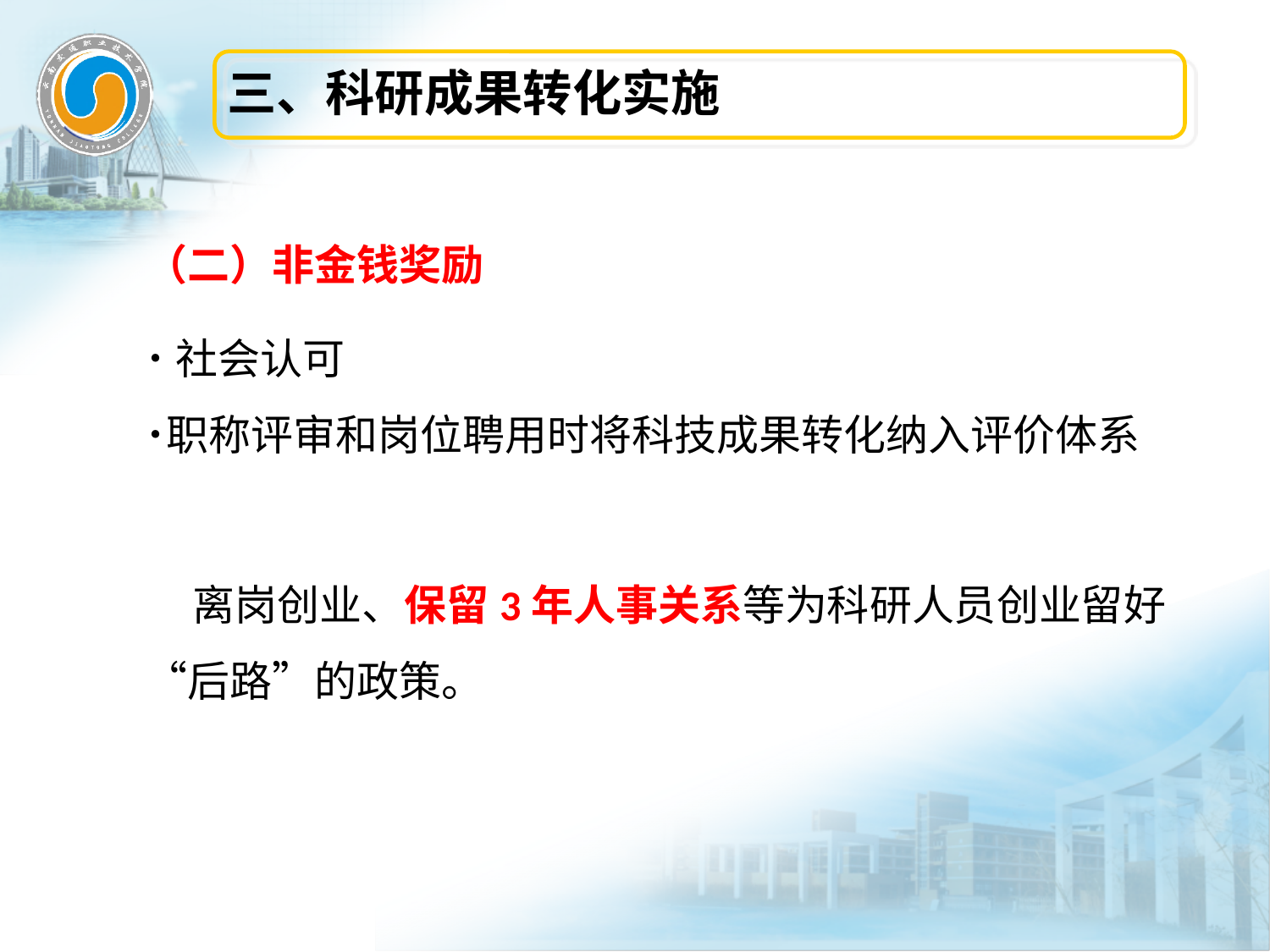

三、科研成果转化实施
（二）非金钱奖励
˙社会认可
˙职称评审和岗位聘用时将科技成果转化纳入评价体系
    离岗创业、保留3年人事关系等为科研人员创业留好“后路”的政策。